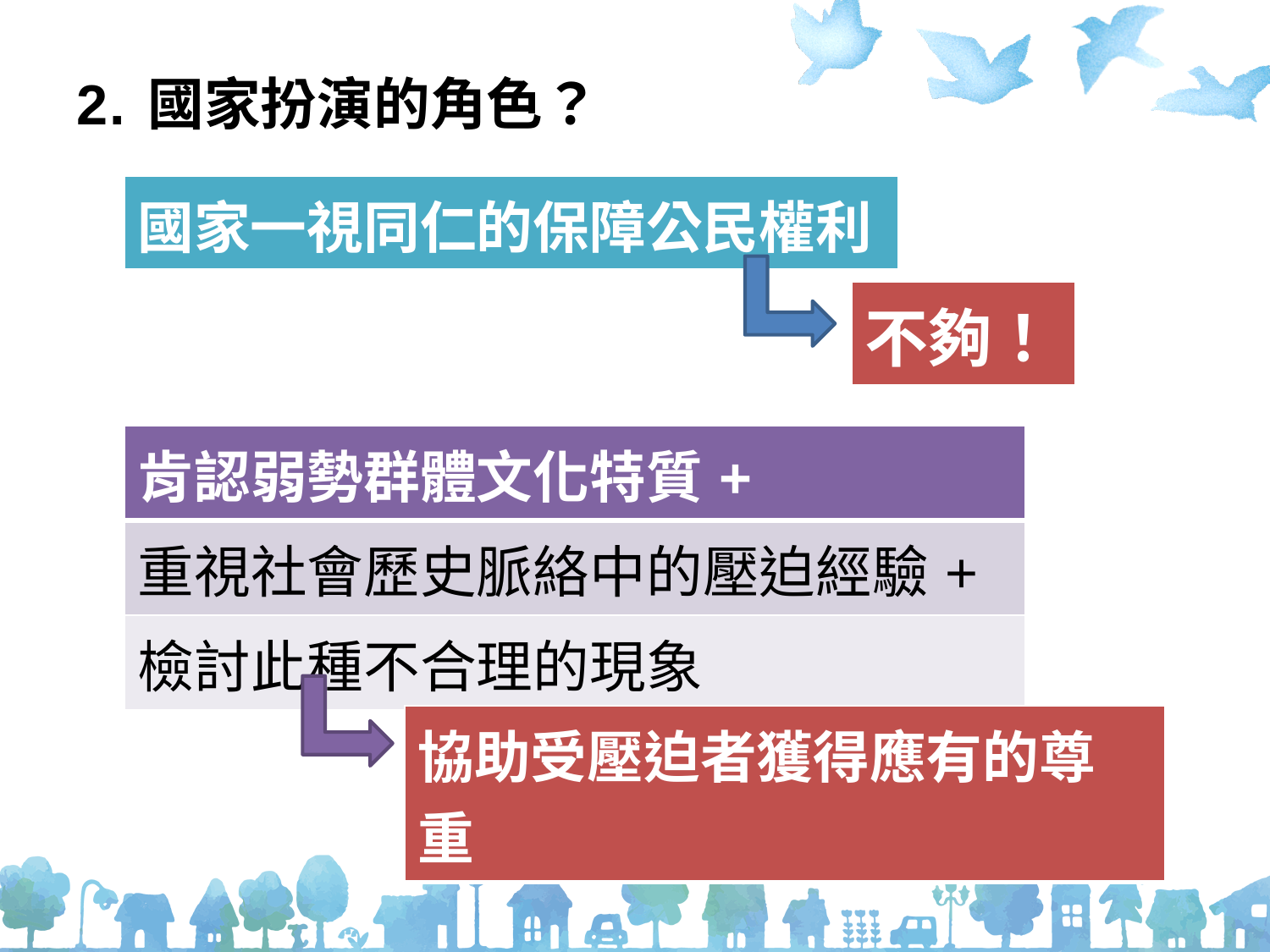

# 國家扮演的角色？
| 國家一視同仁的保障公民權利 |
| --- |

| 不夠！ |
| --- |
| 肯認弱勢群體文化特質+ |
| --- |
| 重視社會歷史脈絡中的壓迫經驗+ |
| 檢討此種不合理的現象 |

| 協助受壓迫者獲得應有的尊重 |
| --- |